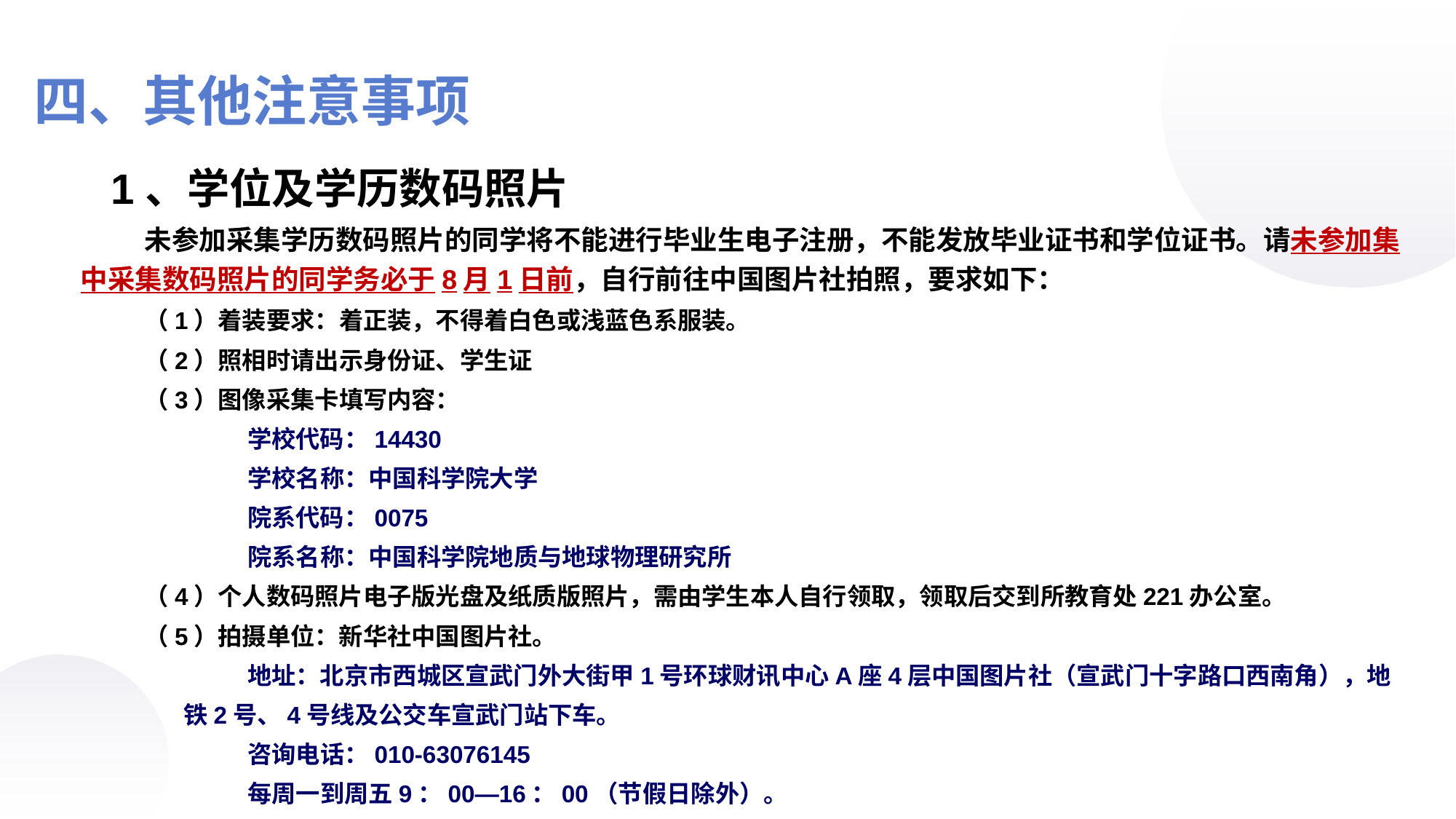

四、其他注意事项
1、学位及学历数码照片
未参加采集学历数码照片的同学将不能进行毕业生电子注册，不能发放毕业证书和学位证书。请未参加集中采集数码照片的同学务必于8月1日前，自行前往中国图片社拍照，要求如下：
（1）着装要求：着正装，不得着白色或浅蓝色系服装。
（2）照相时请出示身份证、学生证
（3）图像采集卡填写内容：
学校代码：14430
学校名称：中国科学院大学
院系代码：0075
院系名称：中国科学院地质与地球物理研究所
（4）个人数码照片电子版光盘及纸质版照片，需由学生本人自行领取，领取后交到所教育处221办公室。
（5）拍摄单位：新华社中国图片社。
地址：北京市西城区宣武门外大街甲1号环球财讯中心A座4层中国图片社（宣武门十字路口西南角），地铁2号、4号线及公交车宣武门站下车。
咨询电话：010-63076145
每周一到周五9：00—16：00（节假日除外）。